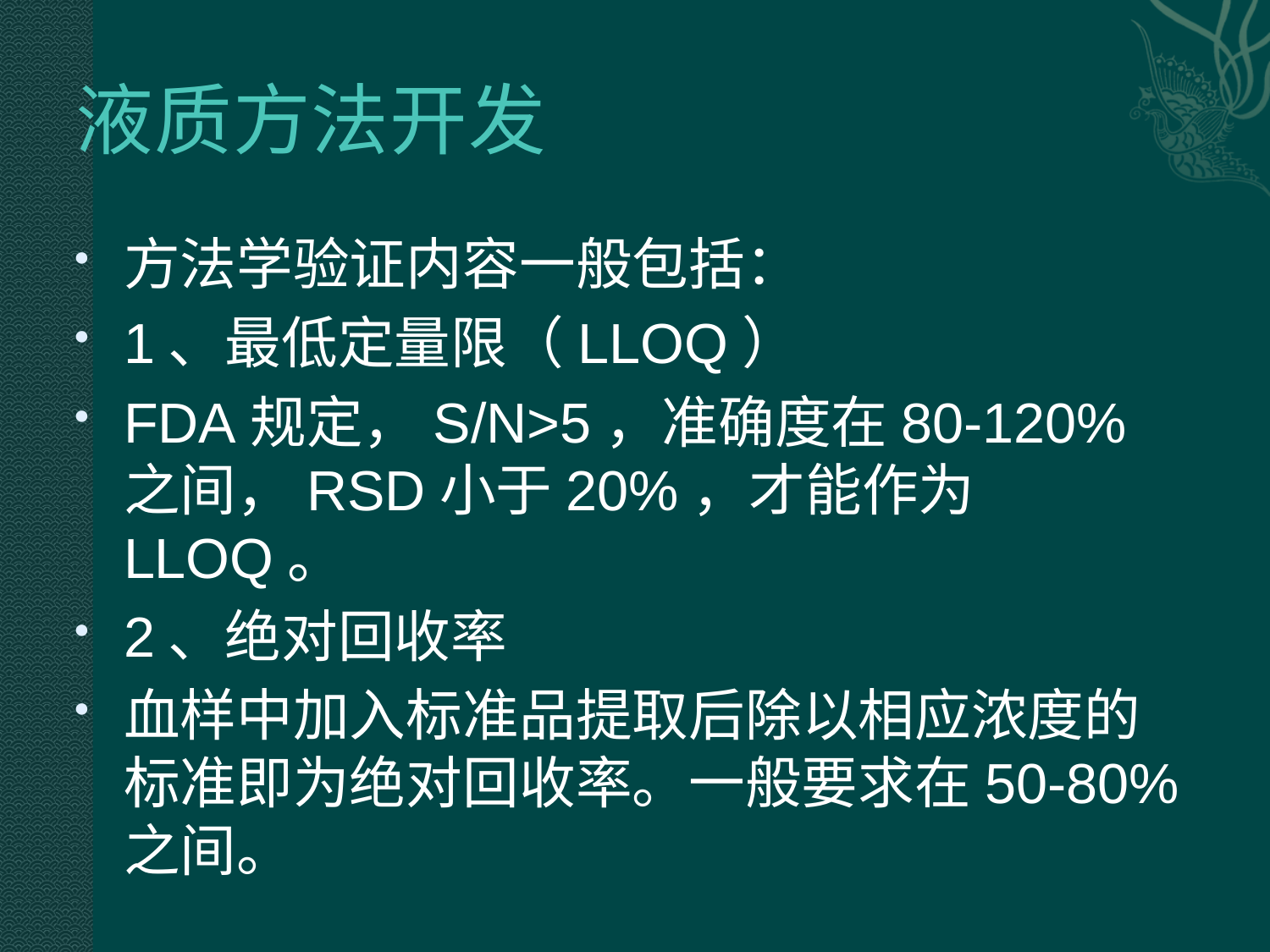

# 液质方法开发
方法学验证内容一般包括：
1、最低定量限（LLOQ）
FDA规定，S/N>5，准确度在80-120%之间，RSD小于20%，才能作为LLOQ。
2、绝对回收率
血样中加入标准品提取后除以相应浓度的标准即为绝对回收率。一般要求在50-80%之间。